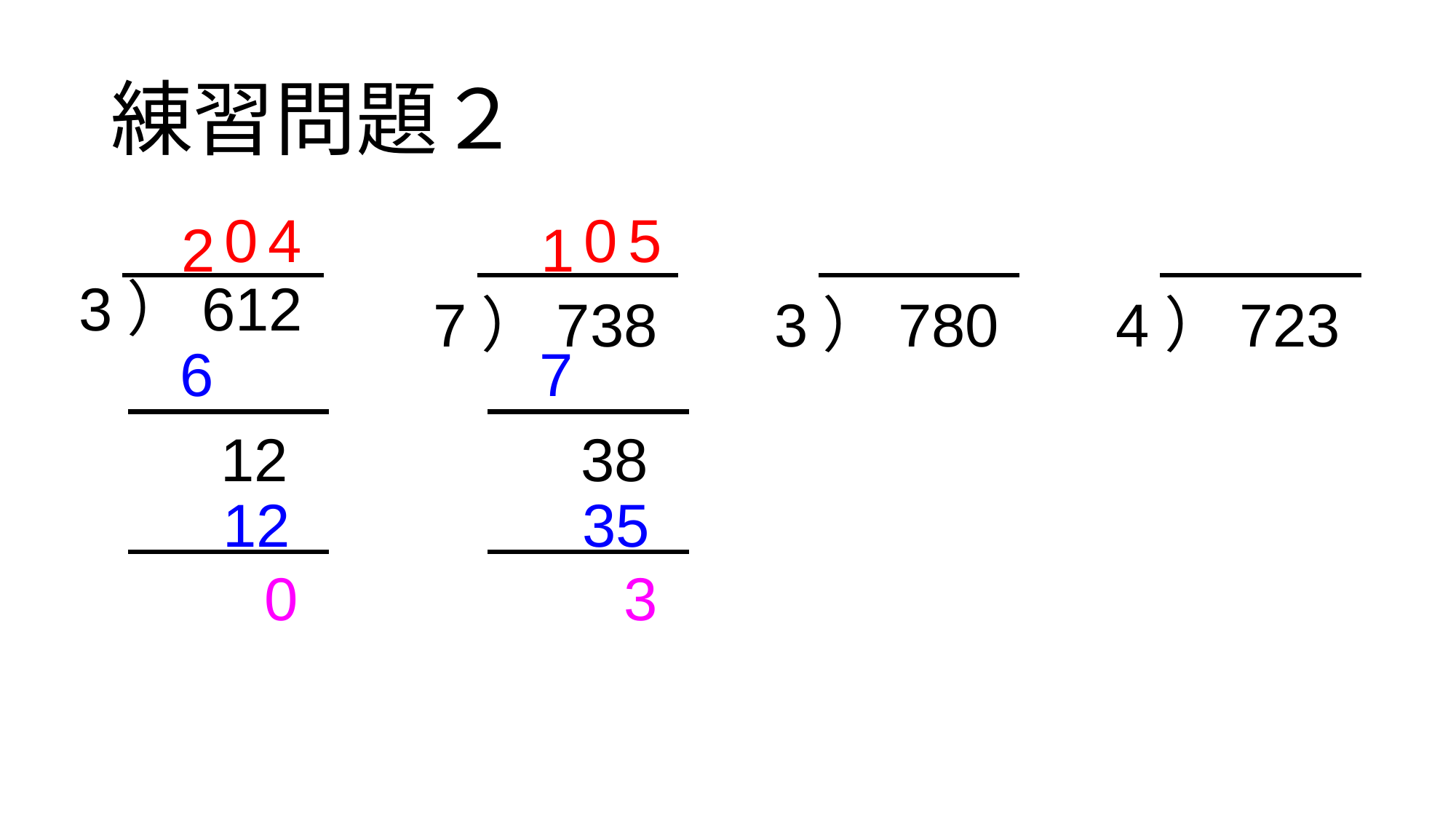

# 練習問題２
2
1
0
4
0
5
7）738
3）780
4）723
3）612
6
7
12
38
12
35
0
3